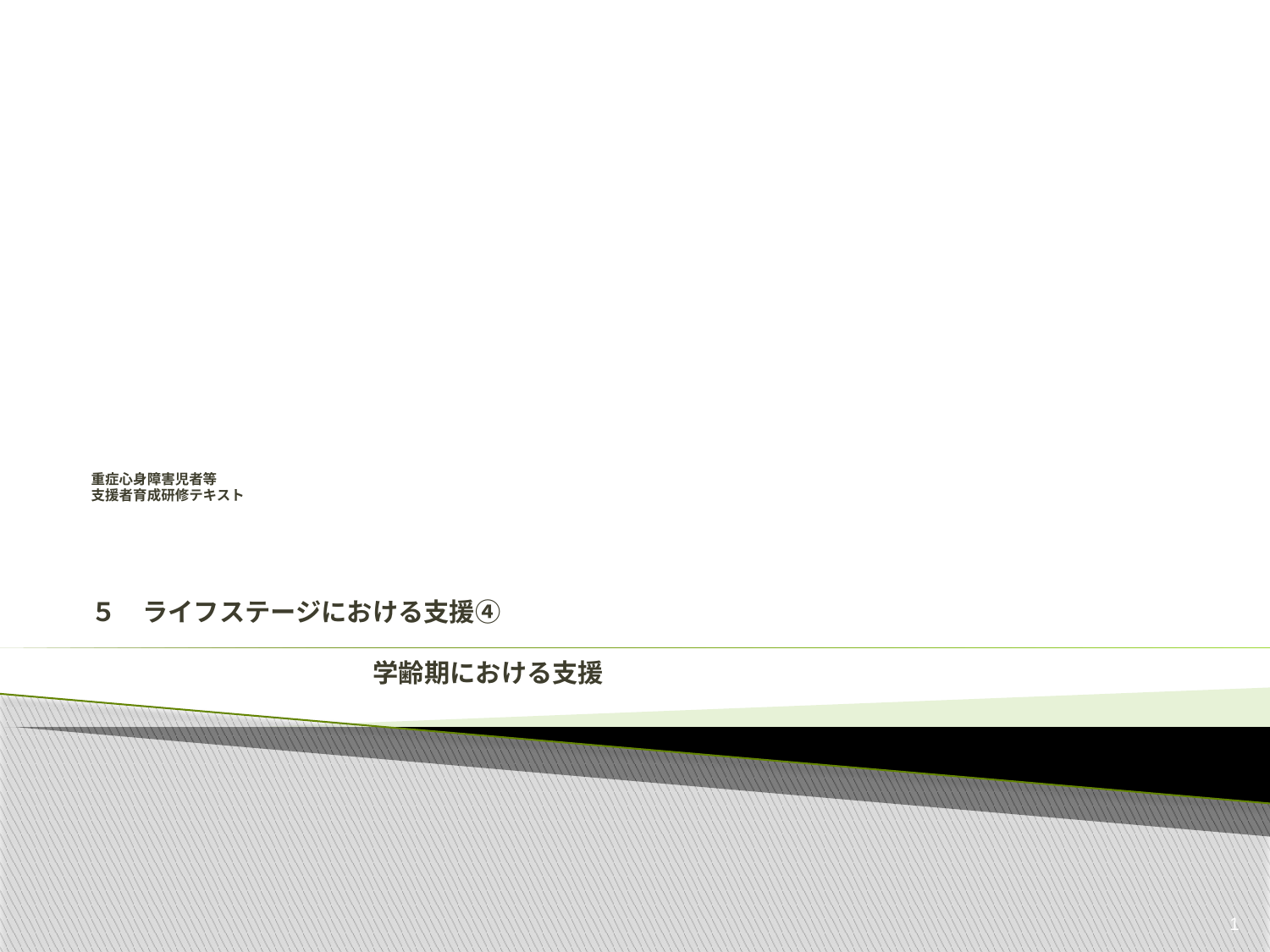

# 重症心身障害児者等 支援者育成研修テキスト ５　ライフステージにおける支援④ 　　　　　　　　　　　　　　　　　　　　　　　　　　　　　　　　　　　 　　　　　　　　　　　学齢期における支援
1